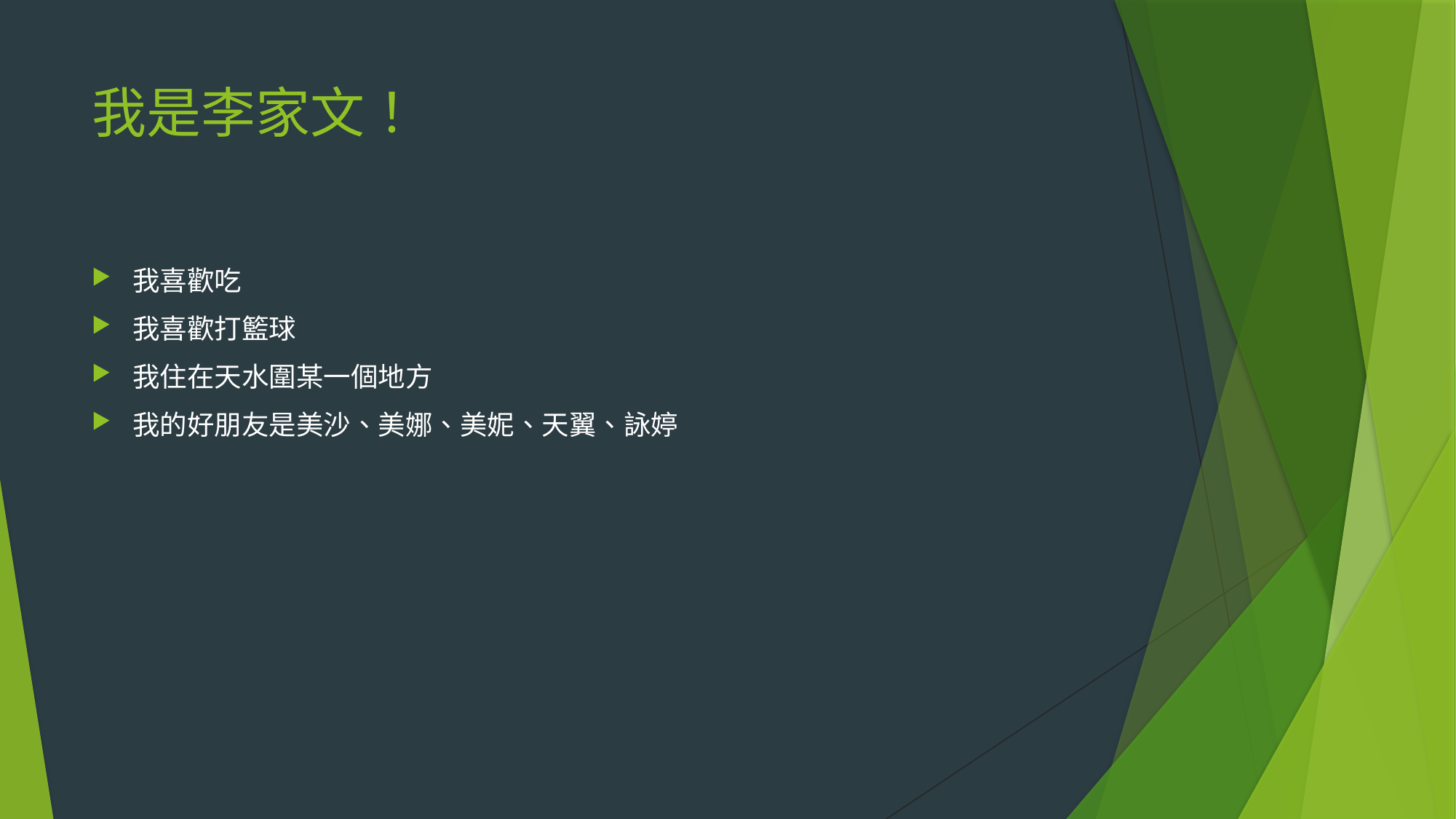

# 我是李家文！
我喜歡吃
我喜歡打籃球
我住在天水圍某一個地方
我的好朋友是美沙、美娜、美妮、天翼、詠婷